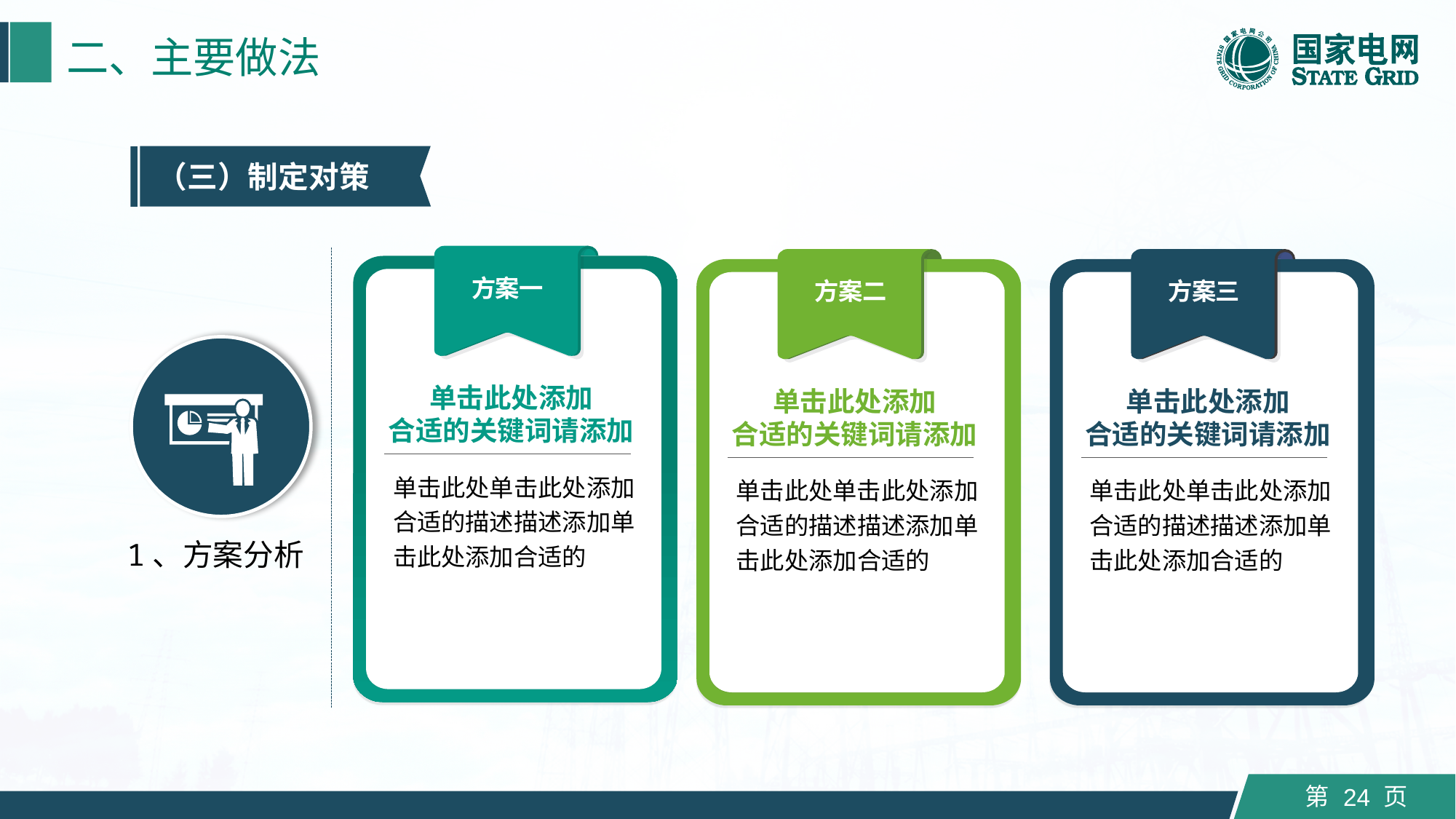

二、主要做法

（三）制定对策

方案一
单击此处添加
合适的关键词请添加
单击此处单击此处添加合适的描述描述添加单击此处添加合适的

方案二
单击此处添加
合适的关键词请添加
单击此处单击此处添加合适的描述描述添加单击此处添加合适的

方案三
单击此处添加
合适的关键词请添加
单击此处单击此处添加合适的描述描述添加单击此处添加合适的

1、方案分析